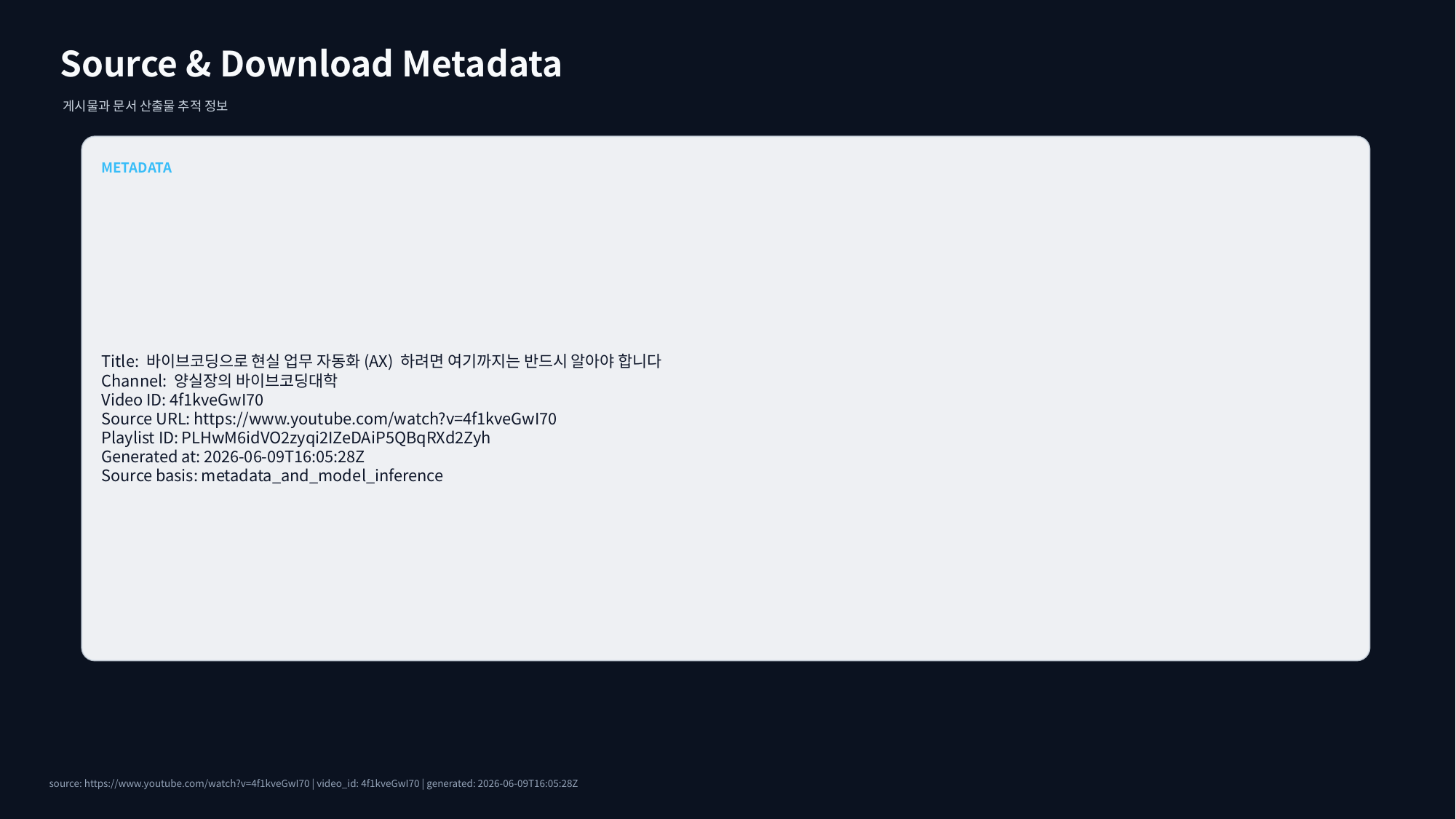

Source & Download Metadata
게시물과 문서 산출물 추적 정보

METADATA
Title: 바이브코딩으로 현실 업무 자동화(AX) 하려면 여기까지는 반드시 알아야 합니다
Channel: 양실장의 바이브코딩대학
Video ID: 4f1kveGwI70
Source URL: https://www.youtube.com/watch?v=4f1kveGwI70
Playlist ID: PLHwM6idVO2zyqi2IZeDAiP5QBqRXd2Zyh
Generated at: 2026-06-09T16:05:28Z
Source basis: metadata_and_model_inference
source: https://www.youtube.com/watch?v=4f1kveGwI70 | video_id: 4f1kveGwI70 | generated: 2026-06-09T16:05:28Z